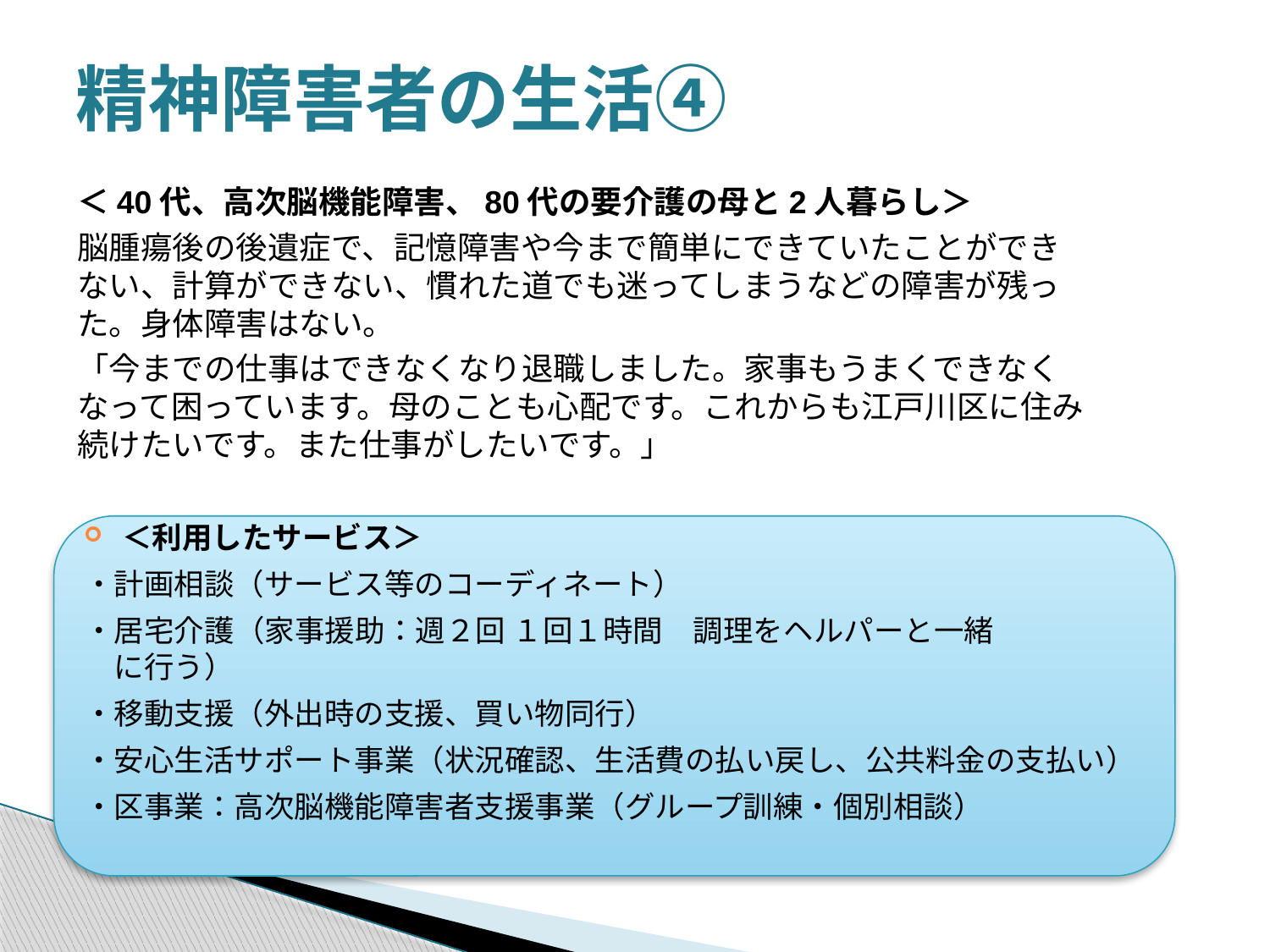

# 精神障害者の生活④
＜40代、高次脳機能障害、80代の要介護の母と2人暮らし＞
脳腫瘍後の後遺症で、記憶障害や今まで簡単にできていたことができない、計算ができない、慣れた道でも迷ってしまうなどの障害が残った。身体障害はない。
「今までの仕事はできなくなり退職しました。家事もうまくできなくなって困っています。母のことも心配です。これからも江戸川区に住み続けたいです。また仕事がしたいです。」
＜利用したサービス＞
・計画相談（サービス等のコーディネート）
・居宅介護（家事援助：週２回 １回１時間　調理をヘルパーと一緒　　　　　　に行う）
・移動支援（外出時の支援、買い物同行）
・安心生活サポート事業（状況確認、生活費の払い戻し、公共料金の支払い）
・区事業：高次脳機能障害者支援事業（グループ訓練・個別相談）